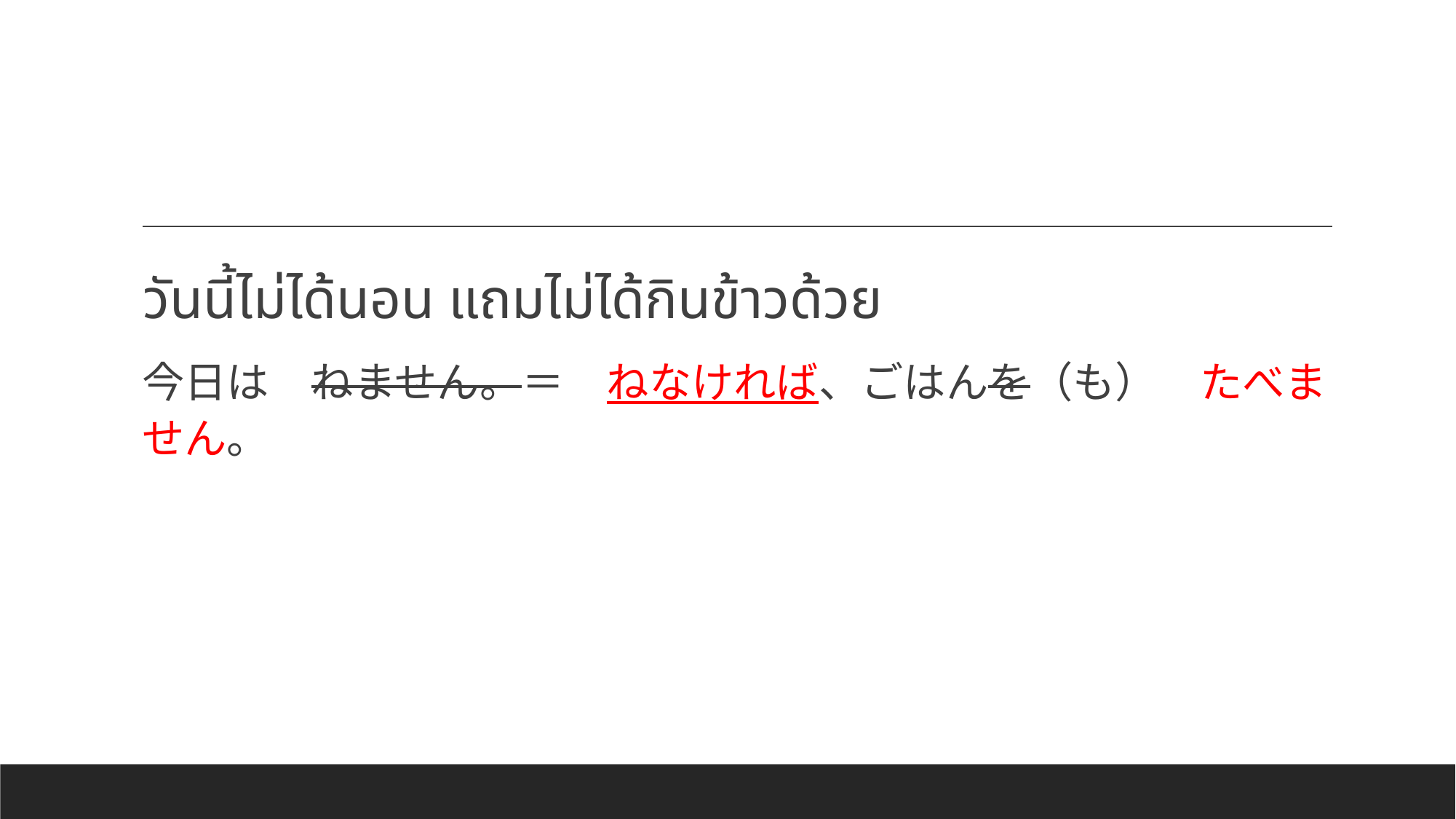

วันนี้ไม่ได้นอน แถมไม่ได้กินข้าวด้วย
今日は　ねません。＝　ねなければ、ごはんを（も）　たべません。